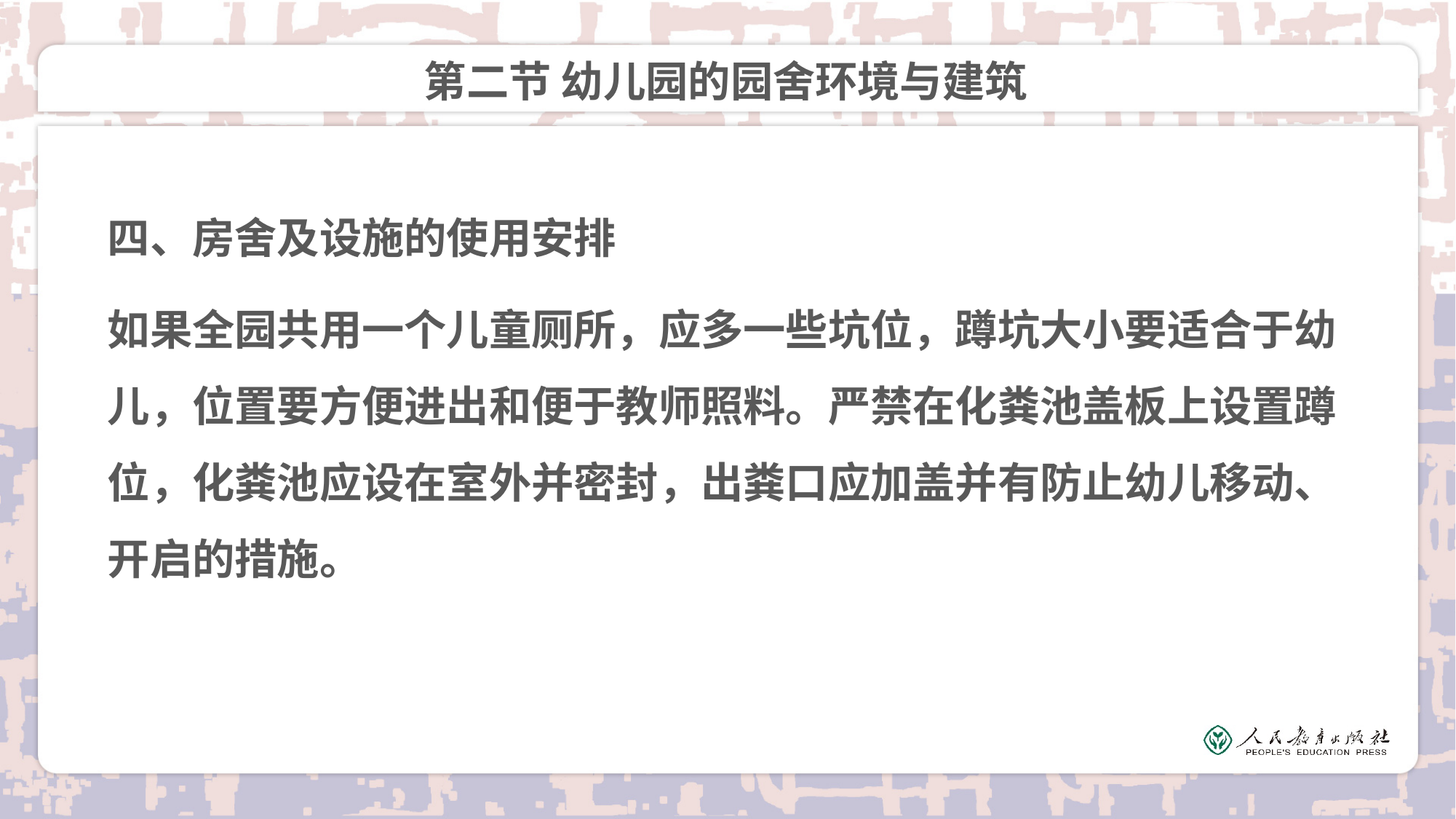

# 第二节 幼儿园的园舍环境与建筑
四、房舍及设施的使用安排
如果全园共用一个儿童厕所，应多一些坑位，蹲坑大小要适合于幼儿，位置要方便进出和便于教师照料。严禁在化粪池盖板上设置蹲位，化粪池应设在室外并密封，出粪口应加盖并有防止幼儿移动、开启的措施。